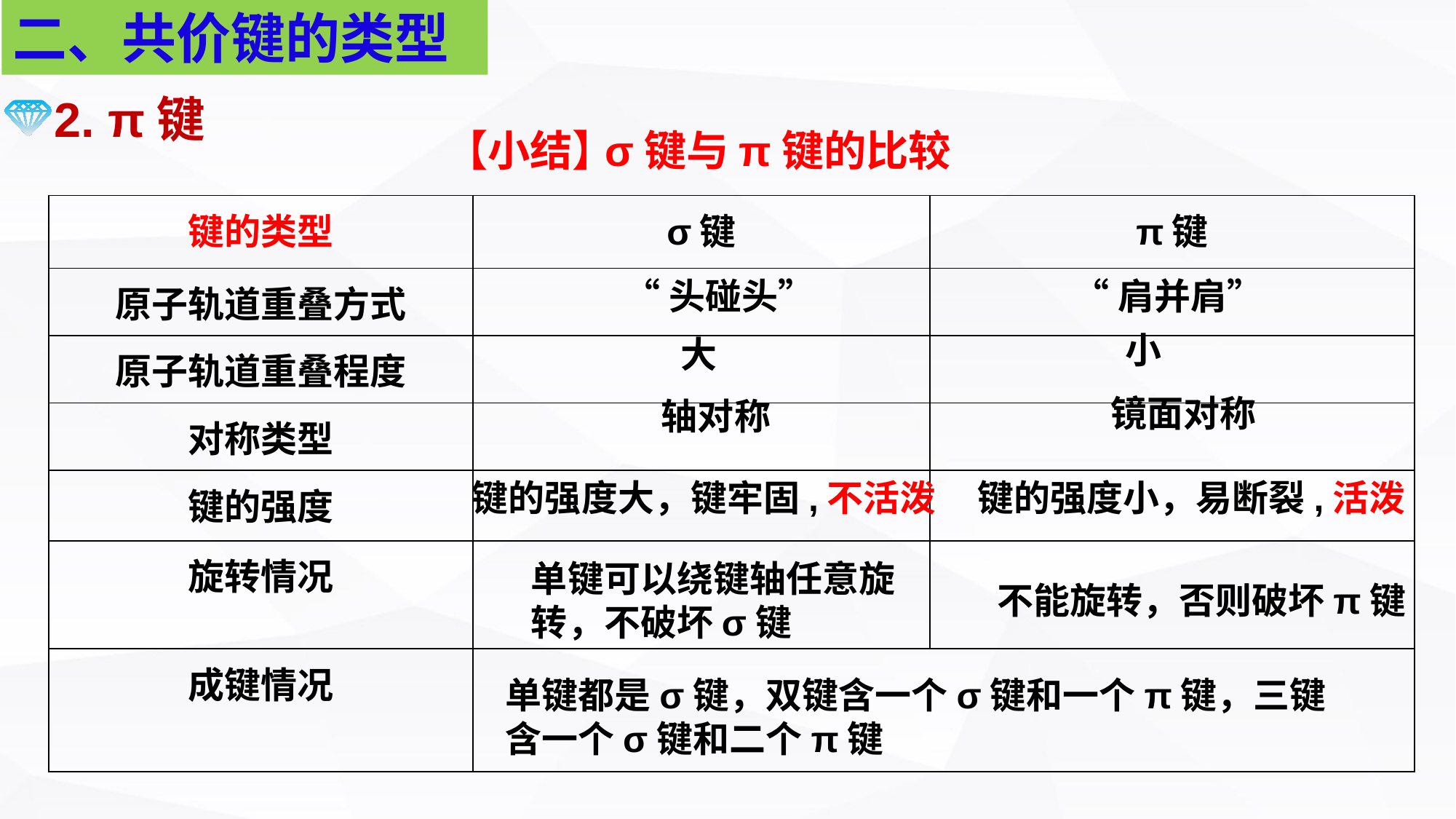

二、共价键的类型
2. π键

σ键与π键的比较
【小结】
| 键的类型 | σ键 | π键 |
| --- | --- | --- |
| 原子轨道重叠方式 |  |  |
| 原子轨道重叠程度 |  |  |
| 对称类型 |  |  |
| 键的强度 |  |  |
| 旋转情况 |  |  |
| 成键情况 |  |  |
“头碰头”
“肩并肩”
小
大
镜面对称
轴对称
键的强度大，键牢固,不活泼
键的强度小，易断裂,活泼
单键可以绕键轴任意旋转，不破坏σ键
不能旋转，否则破坏π键
单键都是σ键，双键含一个σ键和一个π键，三键含一个σ键和二个π键